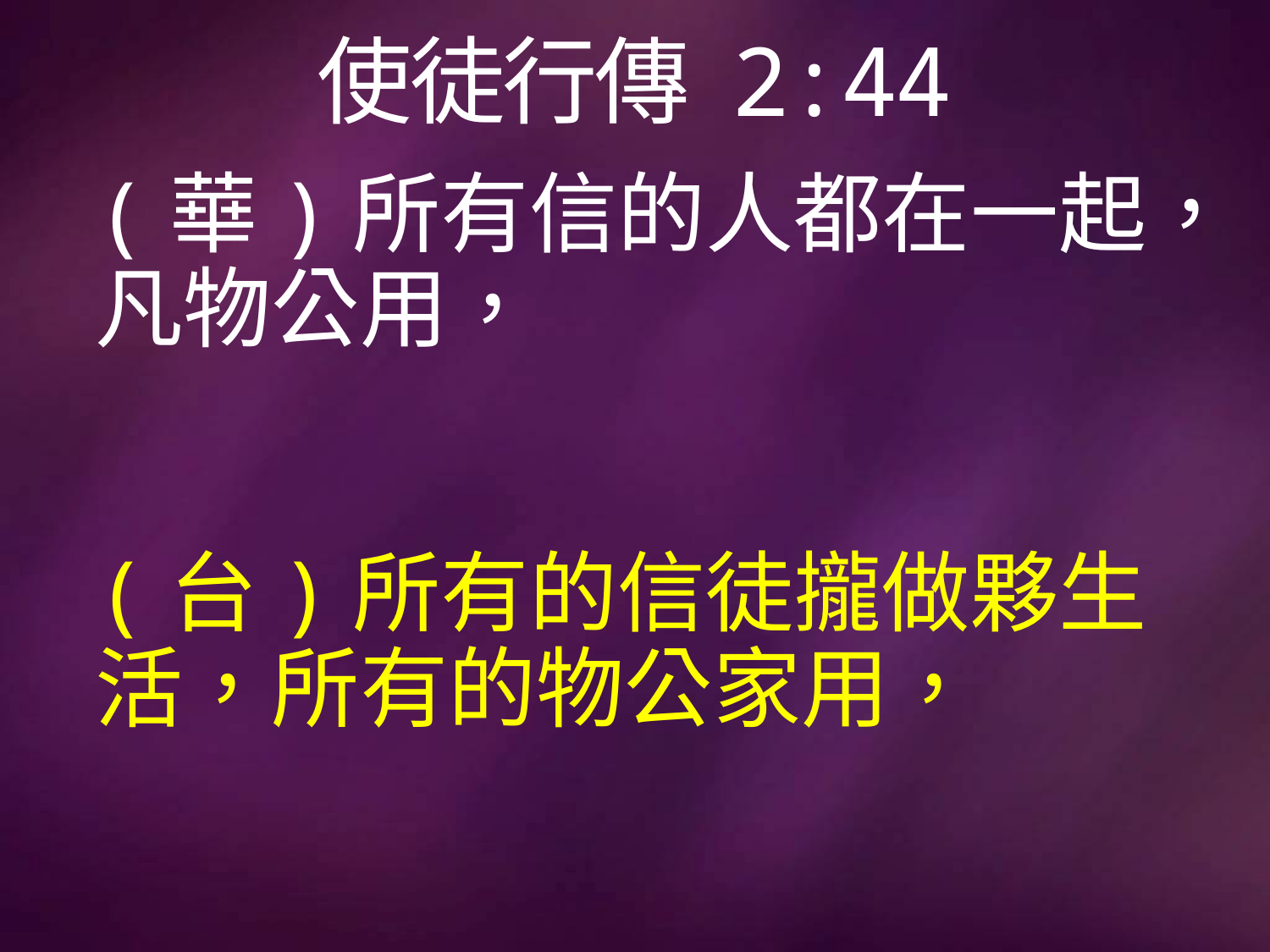

# 使徒行傳 2:44
(華)所有信的人都在一起，凡物公用，
(台)所有的信徒攏做夥生活，所有的物公家用，